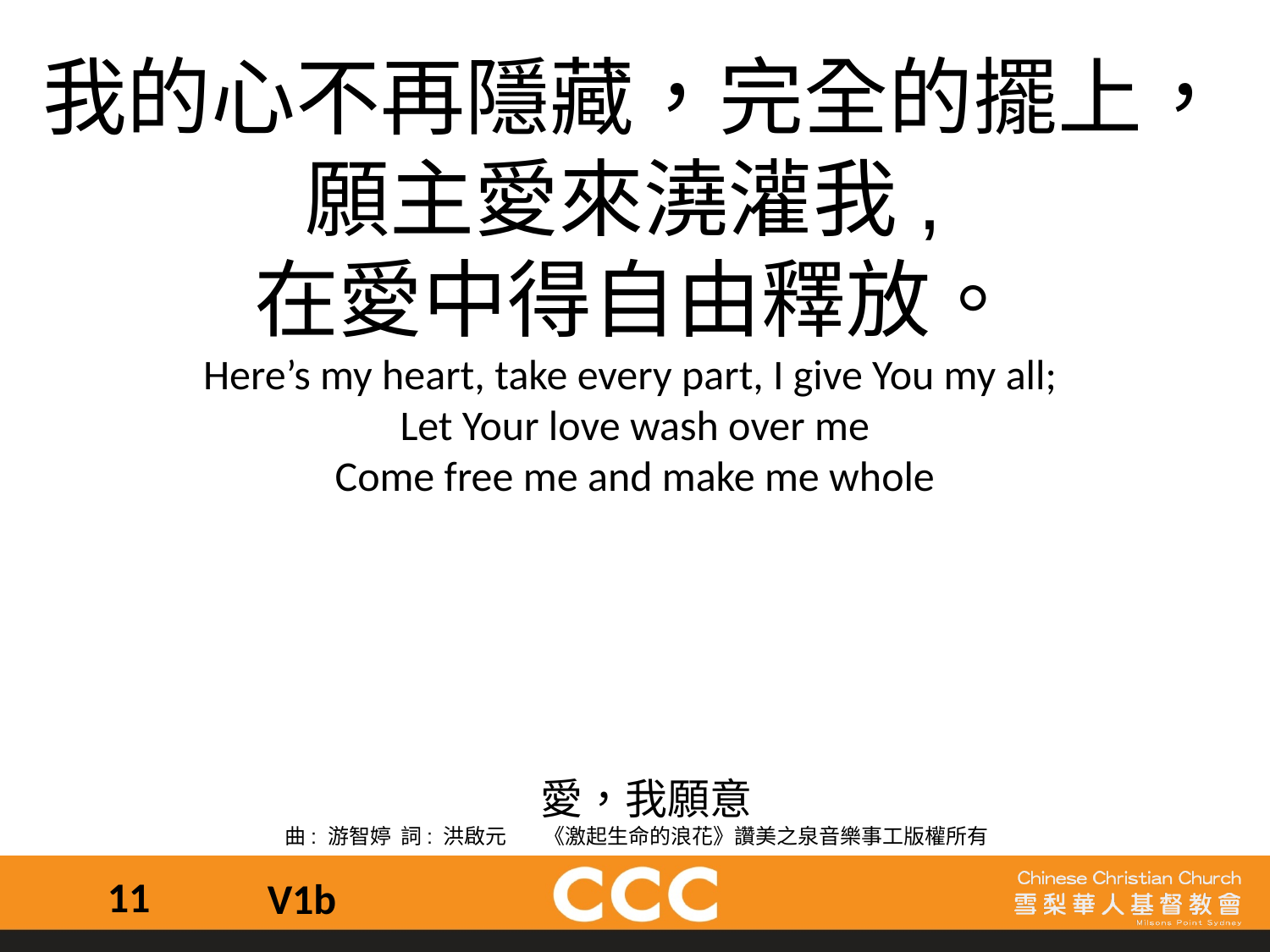

我的心不再隱藏，完全的擺上，
願主愛來澆灌我,
在愛中得自由釋放。
Here’s my heart, take every part, I give You my all;
Let Your love wash over me
Come free me and make me whole
 愛，我願意
曲: 游智婷  詞: 洪啟元        《激起生命的浪花》讚美之泉音樂事工版權所有
11
V1b